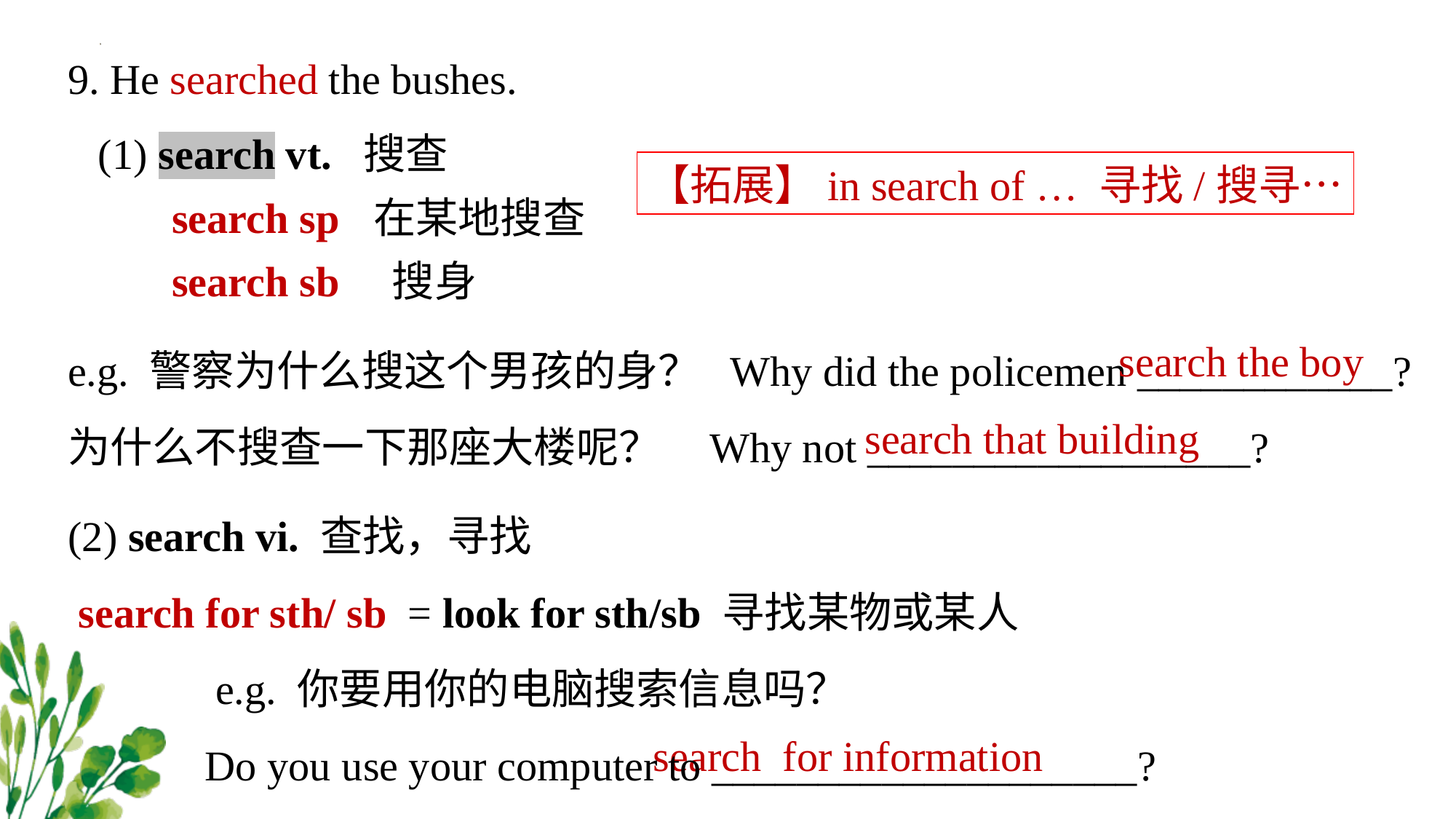

9. He searched the bushes.
(1) search vt.  搜查
       search sp  在某地搜查
       search sb    搜身
【拓展】in search of … 寻找/搜寻…
e.g. 警察为什么搜这个男孩的身？  Why did the policemen ____________?
为什么不搜查一下那座大楼呢？    Why not __________________?
search the boy
search that building
(2) search vi. 查找，寻找
 search for sth/ sb  = look for sth/sb 寻找某物或某人
              e.g. 你要用你的电脑搜索信息吗？
             Do you use your computer to ____________________?

search  for information